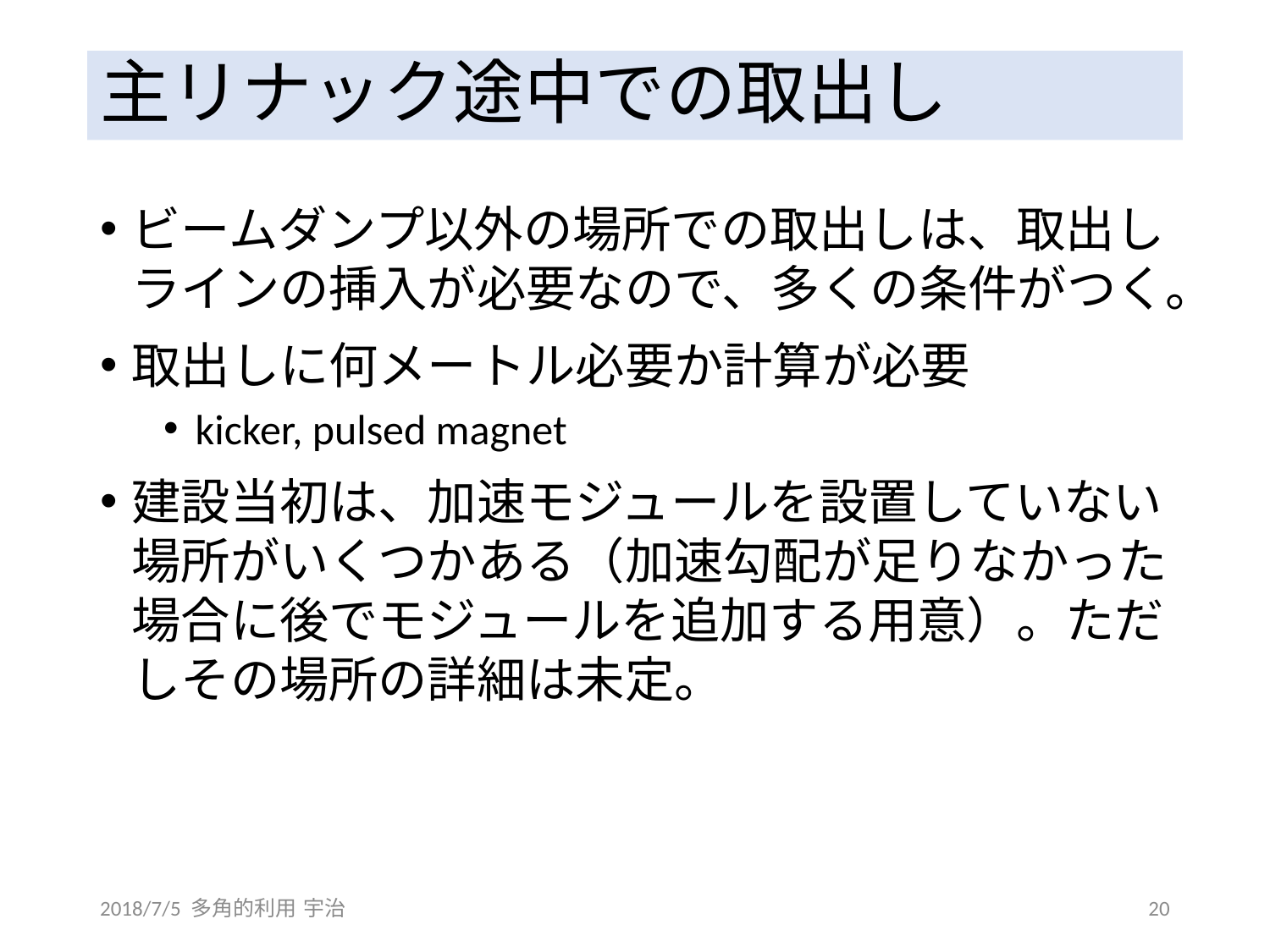

# 主リナック途中での取出し
ビームダンプ以外の場所での取出しは、取出しラインの挿入が必要なので、多くの条件がつく。
取出しに何メートル必要か計算が必要
kicker, pulsed magnet
建設当初は、加速モジュールを設置していない場所がいくつかある（加速勾配が足りなかった場合に後でモジュールを追加する用意）。ただしその場所の詳細は未定。
2018/7/5 多角的利用 宇治
20